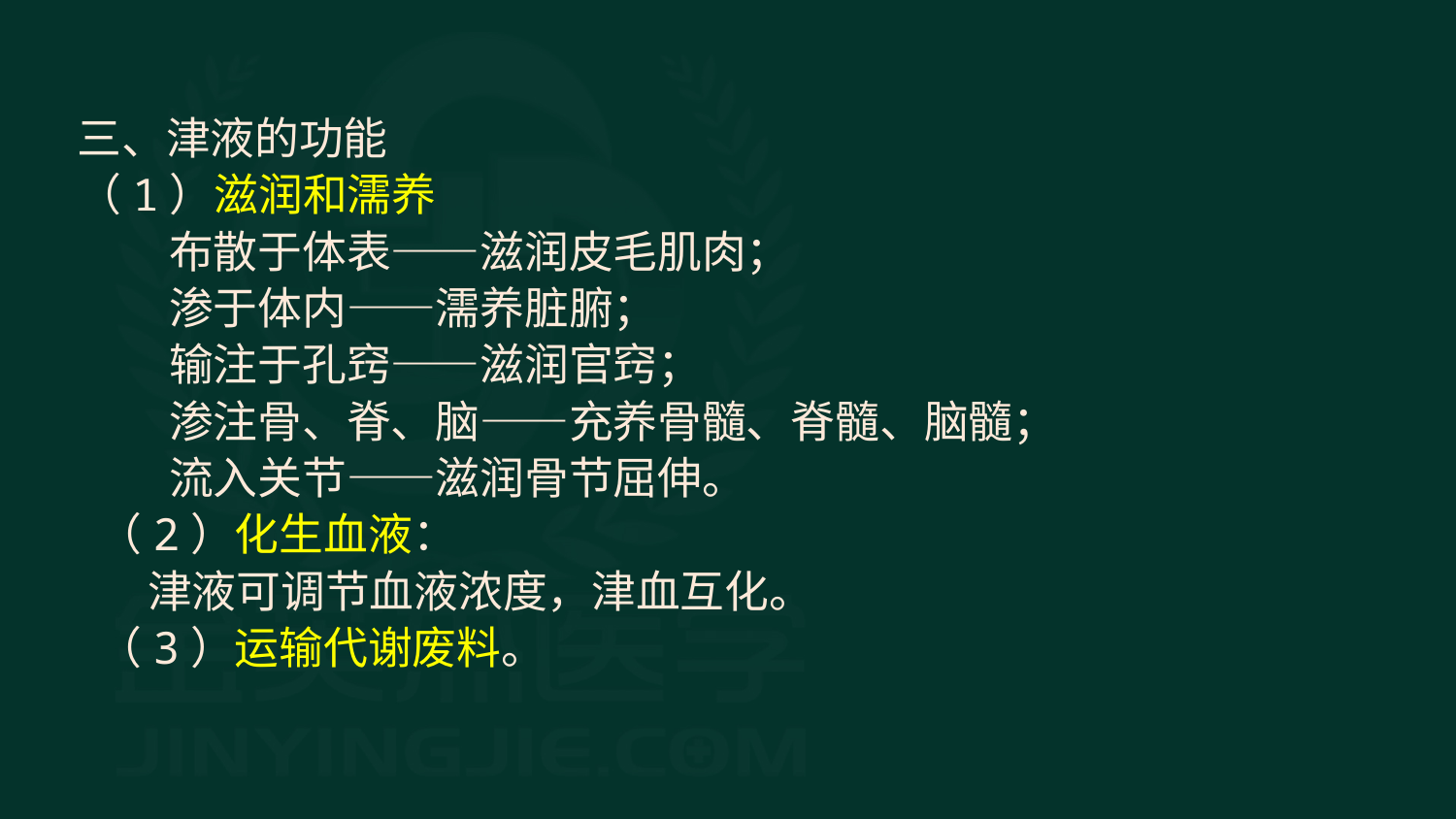

三、津液的功能
（1）滋润和濡养
　布散于体表——滋润皮毛肌肉；
　渗于体内——濡养脏腑；
　输注于孔窍——滋润官窍；
　渗注骨、脊、脑——充养骨髓、脊髓、脑髓；
　流入关节——滋润骨节屈伸。
 （2）化生血液：
      津液可调节血液浓度，津血互化。
 （3）运输代谢废料。